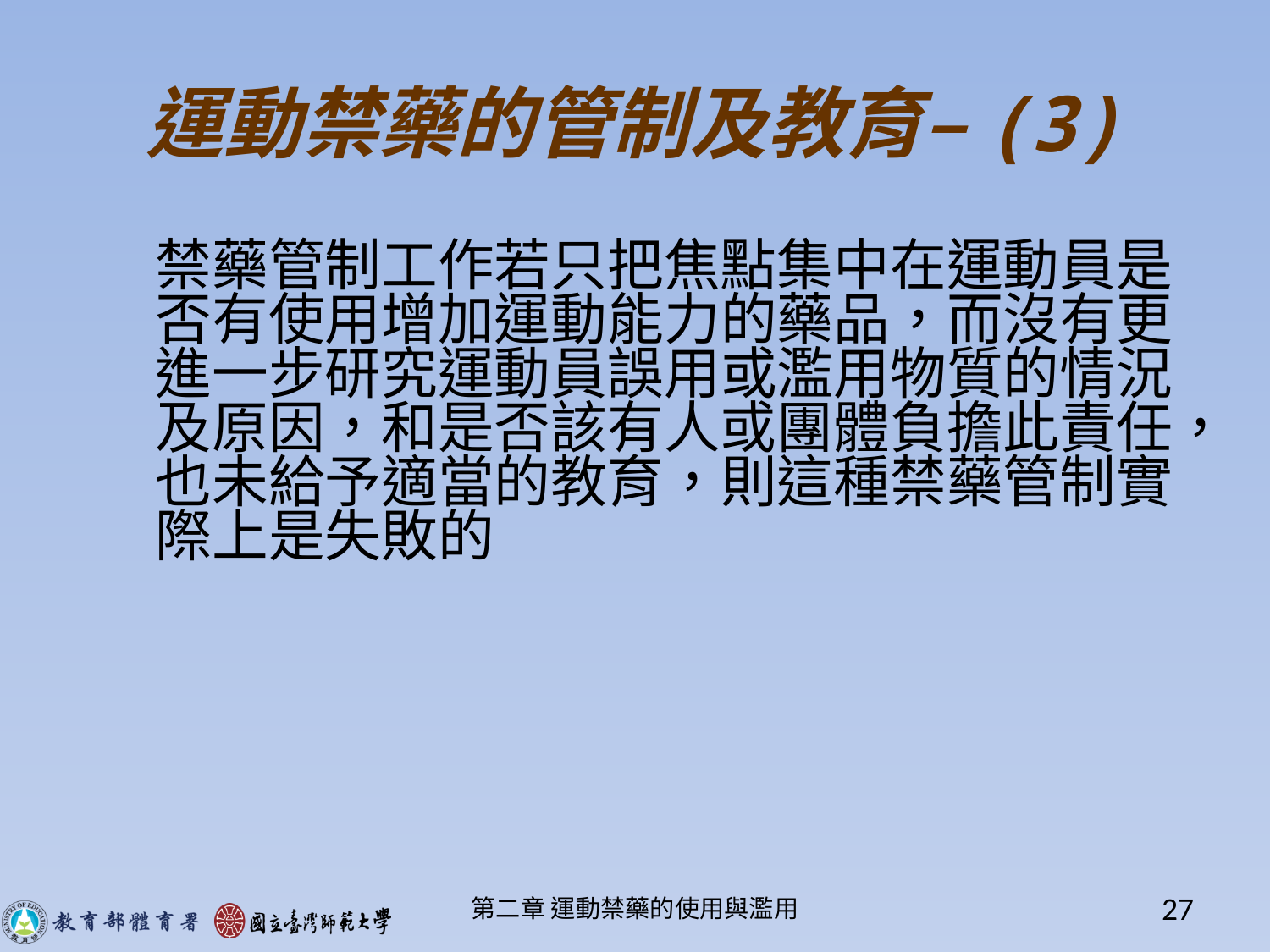

運動禁藥的管制及教育–(3)
禁藥管制工作若只把焦點集中在運動員是否有使用增加運動能力的藥品，而沒有更進一步研究運動員誤用或濫用物質的情況及原因，和是否該有人或團體負擔此責任，也未給予適當的教育，則這種禁藥管制實際上是失敗的
第二章 運動禁藥的使用與濫用
27